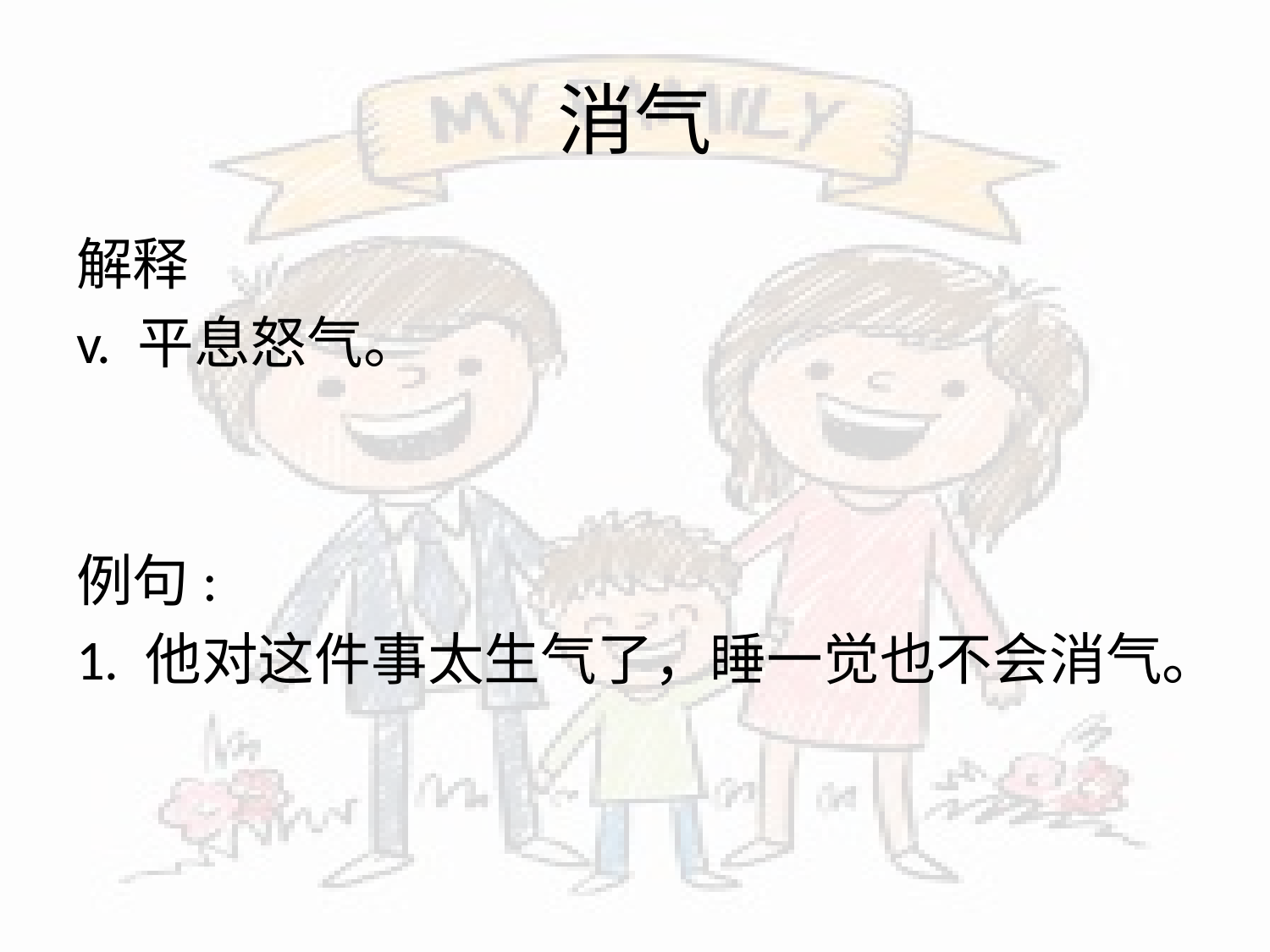

# 消气
解释
v. 平息怒气。

例句:
1. 他对这件事太生气了，睡一觉也不会消气。